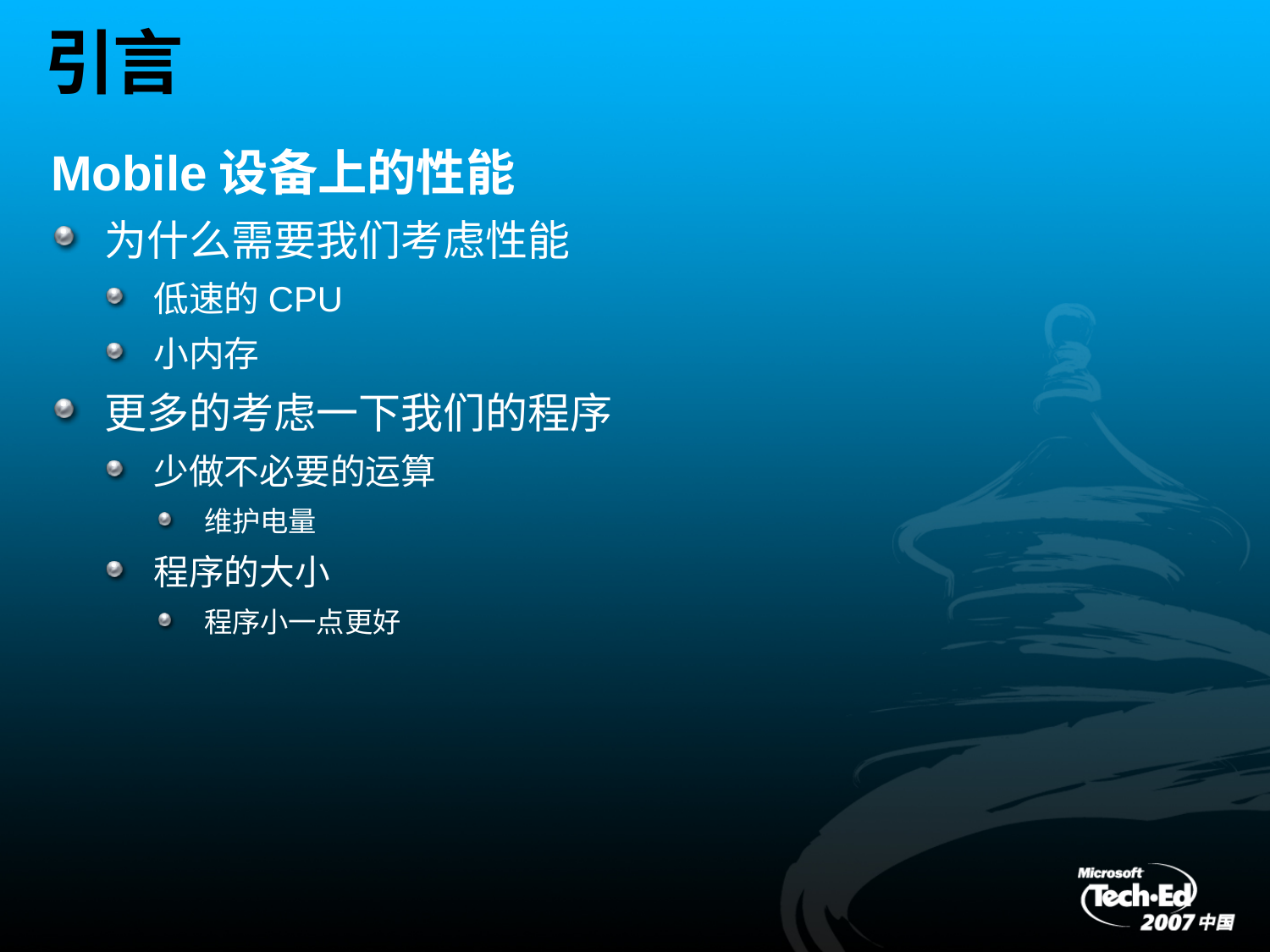

# 引言
Mobile设备上的性能
为什么需要我们考虑性能
低速的CPU
小内存
更多的考虑一下我们的程序
少做不必要的运算
维护电量
程序的大小
程序小一点更好